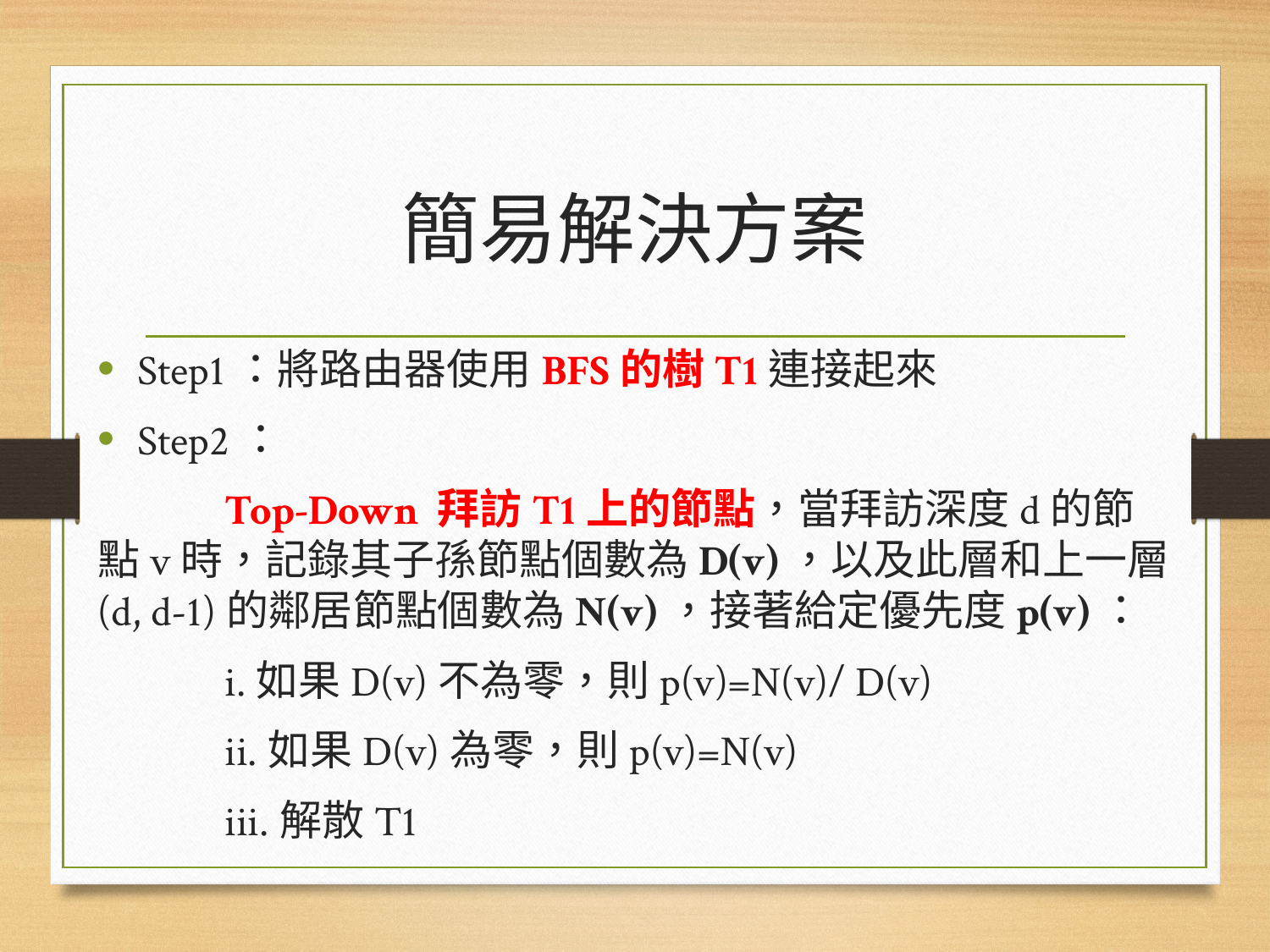

# 簡易解決方案
Step1：將路由器使用BFS的樹T1連接起來
Step2：
	Top-Down 拜訪T1上的節點，當拜訪深度d的節點v時，記錄其子孫節點個數為D(v)，以及此層和上一層(d, d-1)的鄰居節點個數為N(v)，接著給定優先度p(v)：
	i.如果D(v)不為零，則p(v)=N(v)/ D(v)
	ii.如果D(v)為零，則p(v)=N(v)
	iii.解散T1